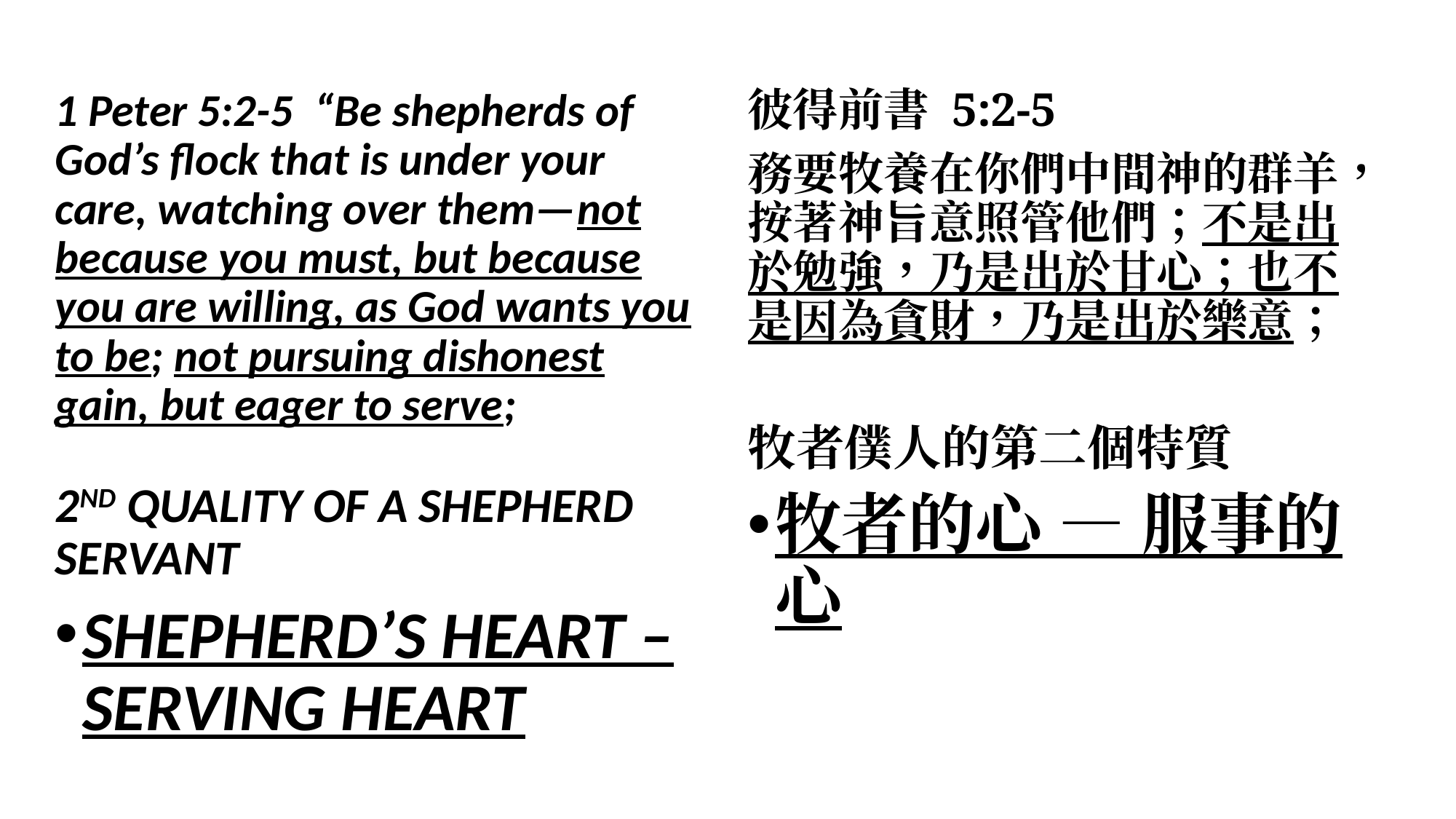

1 Peter 5:2-5  “Be shepherds of God’s flock that is under your care, watching over them—not because you must, but because you are willing, as God wants you to be; not pursuing dishonest gain, but eager to serve;

2ND QUALITY OF A SHEPHERD SERVANT
SHEPHERD’S HEART – SERVING HEART
彼得前書 5:2-5
務要牧養在你們中間神的群羊，按著神旨意照管他們；不是出於勉強，乃是出於甘心；也不是因為貪財，乃是出於樂意；

牧者僕人的第二個特質
牧者的心 — 服事的心